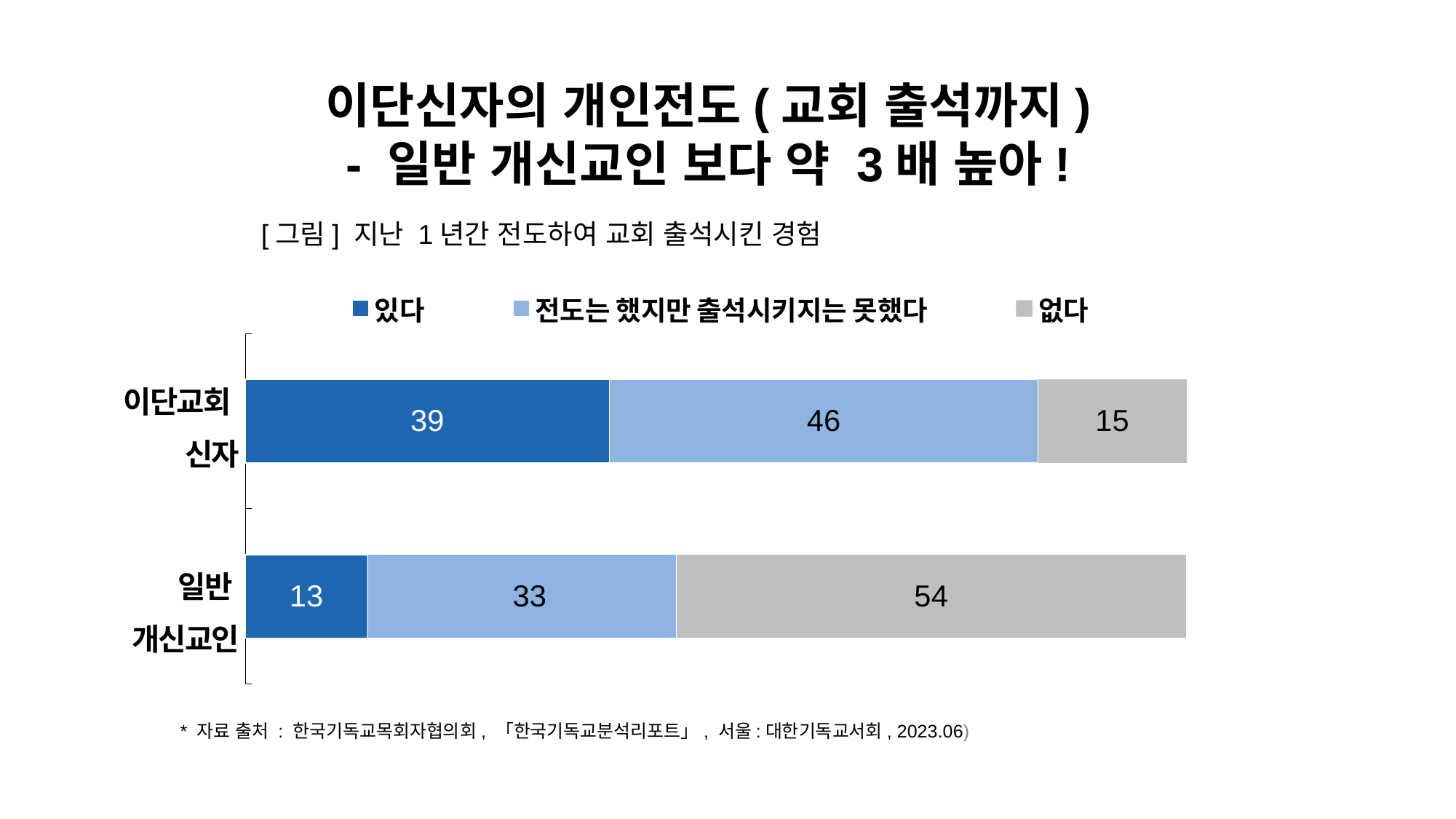

이단신자의 개인전도(교회 출석까지)
- 일반 개신교인 보다 약 3배 높아!
[그림] 지난 1년간 전도하여 교회 출석시킨 경험

### Chart

| Category | 있다 | 전도는 했지만 출석시키지는 못했다 | 없다 |
|---|---|---|---|
| 이단교회 신자 |
| --- |
| 일반 개신교인 |
* 자료 출처 : 한국기독교목회자협의회, 「한국기독교분석리포트」, 서울:대한기독교서회, 2023.06)